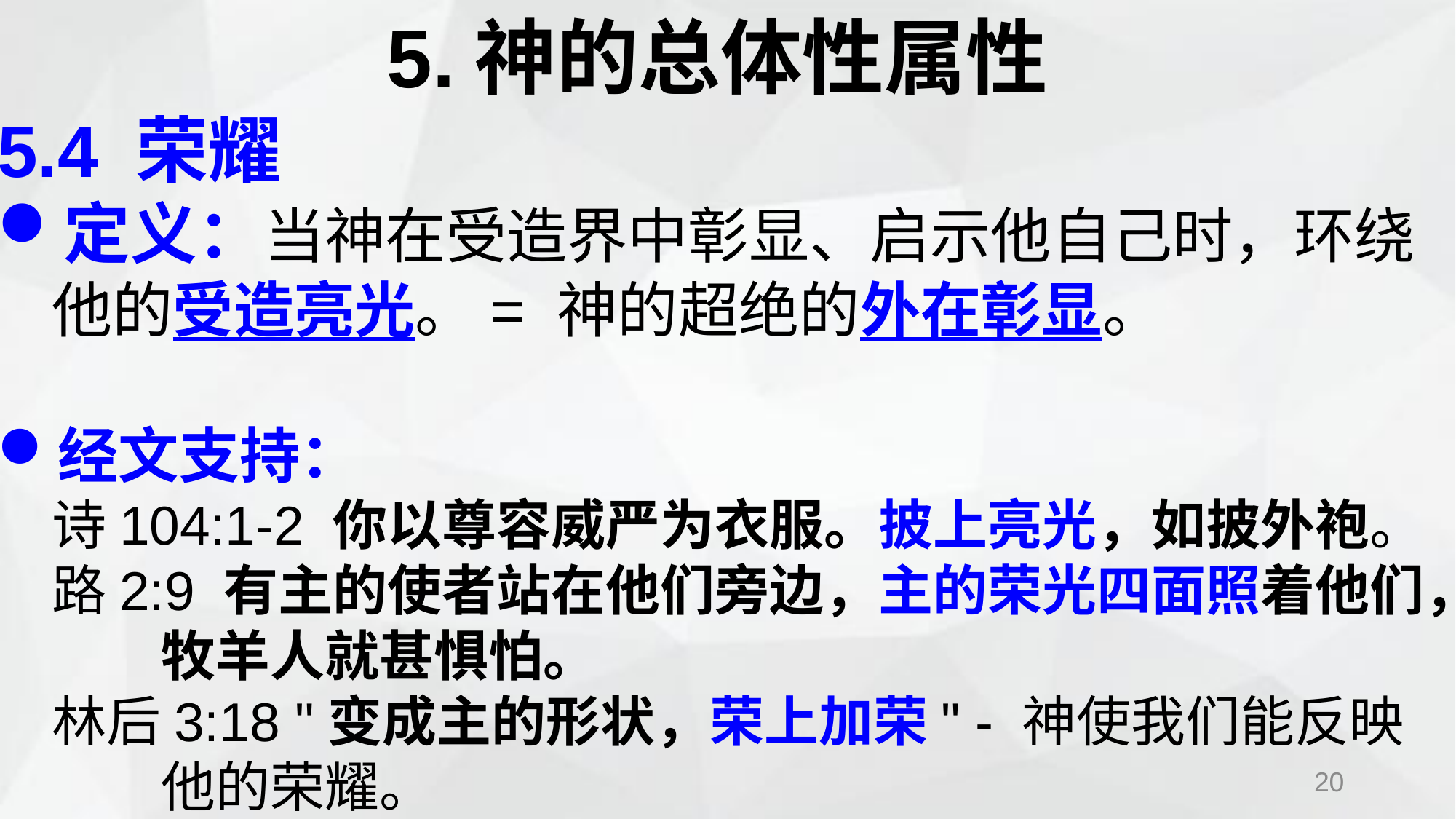

5.神的总体性属性
5.4 荣耀
定义：当神在受造界中彰显、启示他自己时，环绕他的受造亮光。= 神的超绝的外在彰显。

经文支持：
诗104:1-2 你以尊容威严为衣服。披上亮光，如披外袍。
路2:9 有主的使者站在他们旁边，主的荣光四面照着他们，牧羊人就甚惧怕。
林后3:18 "变成主的形状，荣上加荣" - 神使我们能反映他的荣耀。
20